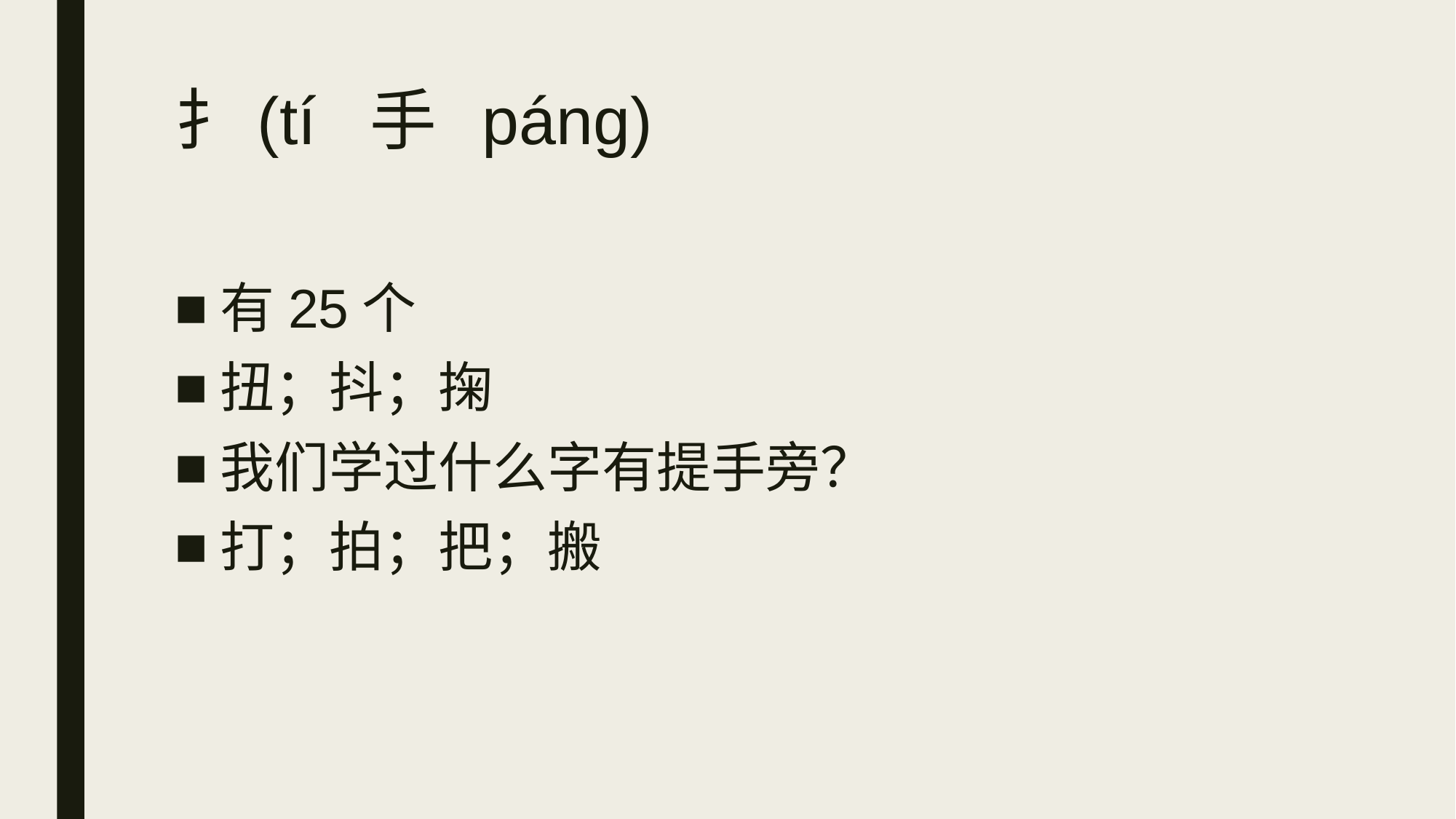

# 扌(tí  手  páng)
有25个
扭；抖；掬
我们学过什么字有提手旁？
打；拍；把；搬